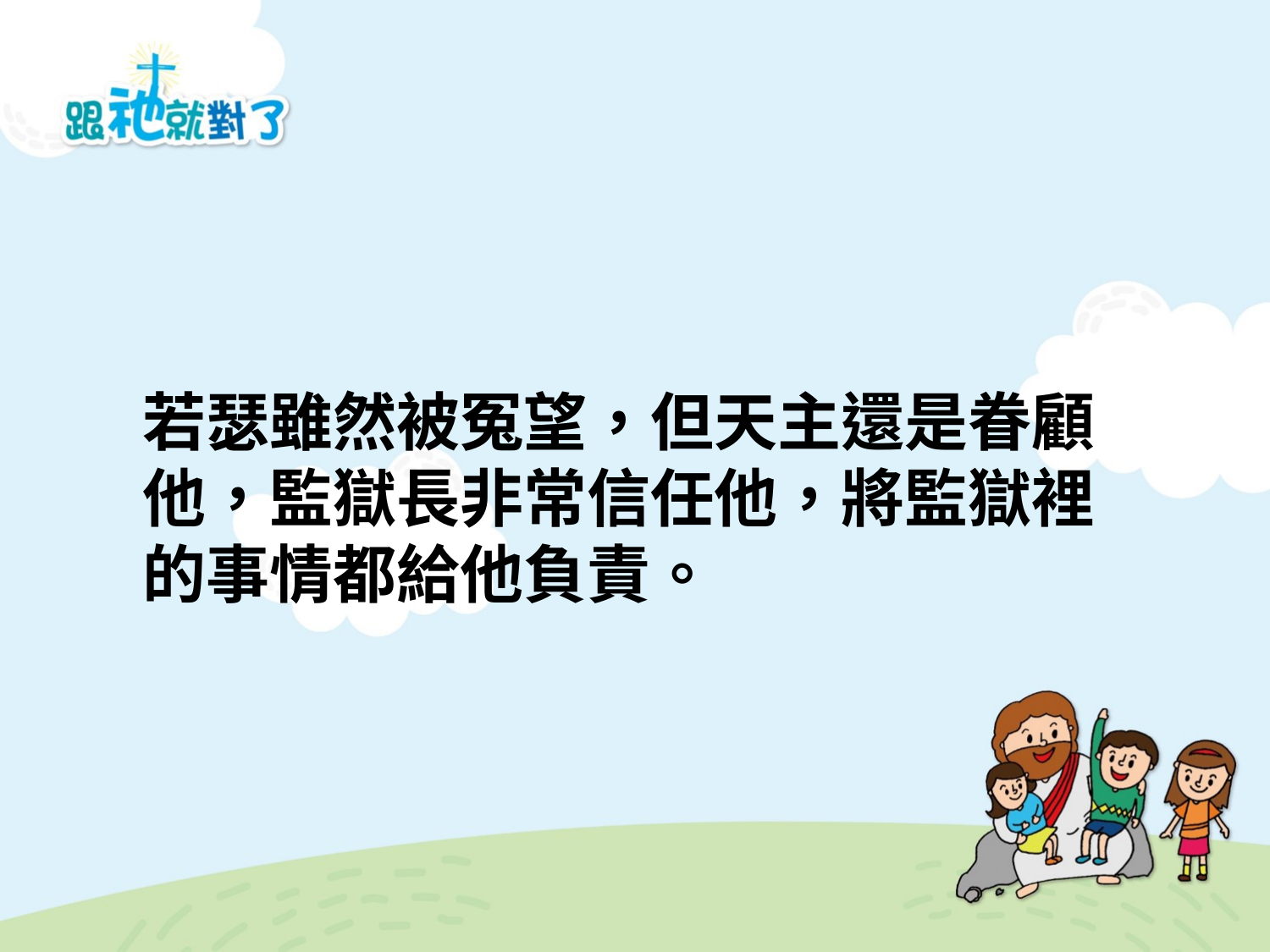

若瑟雖然被冤望，但天主還是眷顧他，監獄長非常信任他，將監獄裡的事情都給他負責。